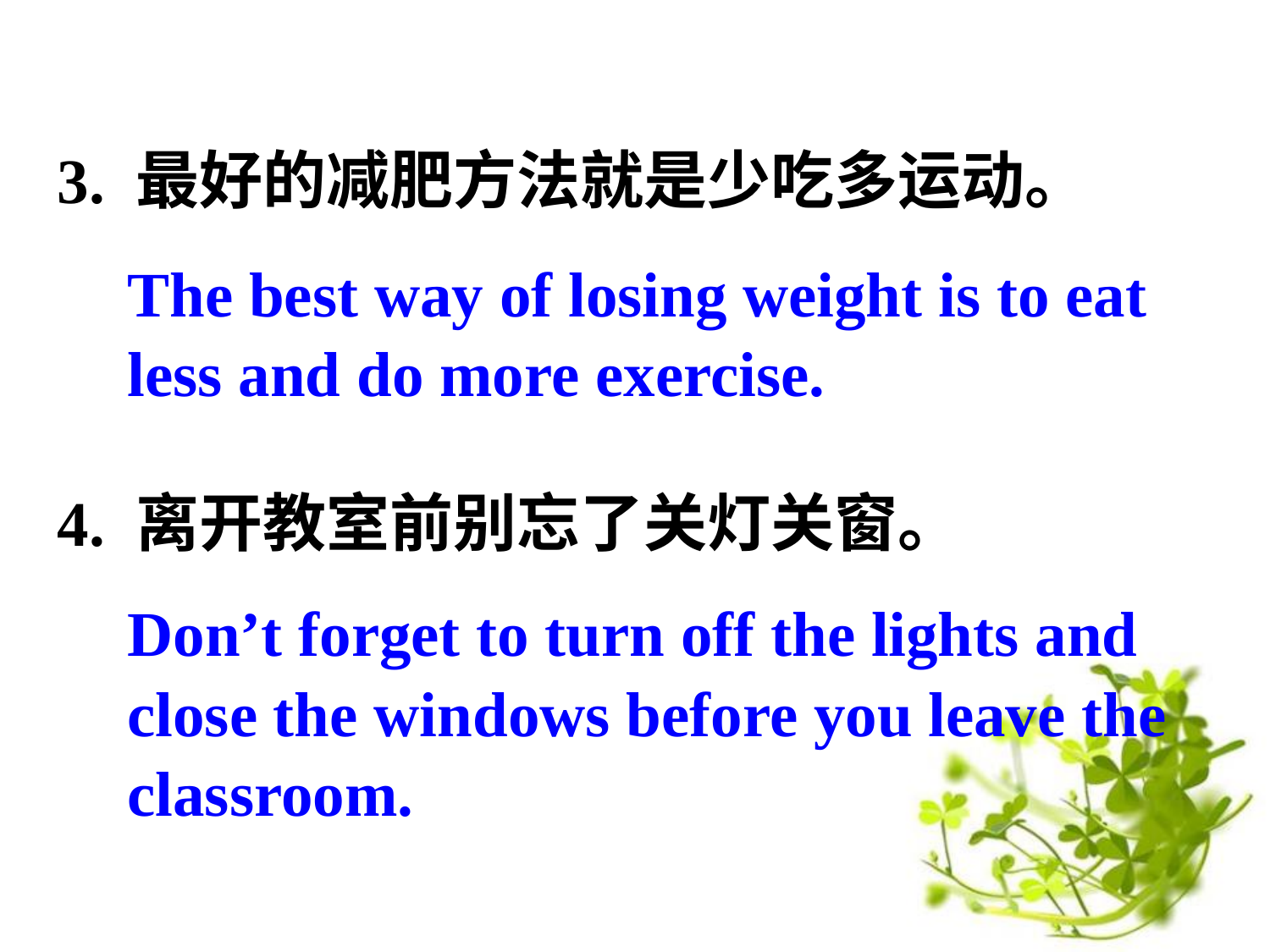

3. 最好的减肥方法就是少吃多运动。

4. 离开教室前别忘了关灯关窗。
The best way of losing weight is to eat
less and do more exercise.
Don’t forget to turn off the lights and close the windows before you leave the classroom.